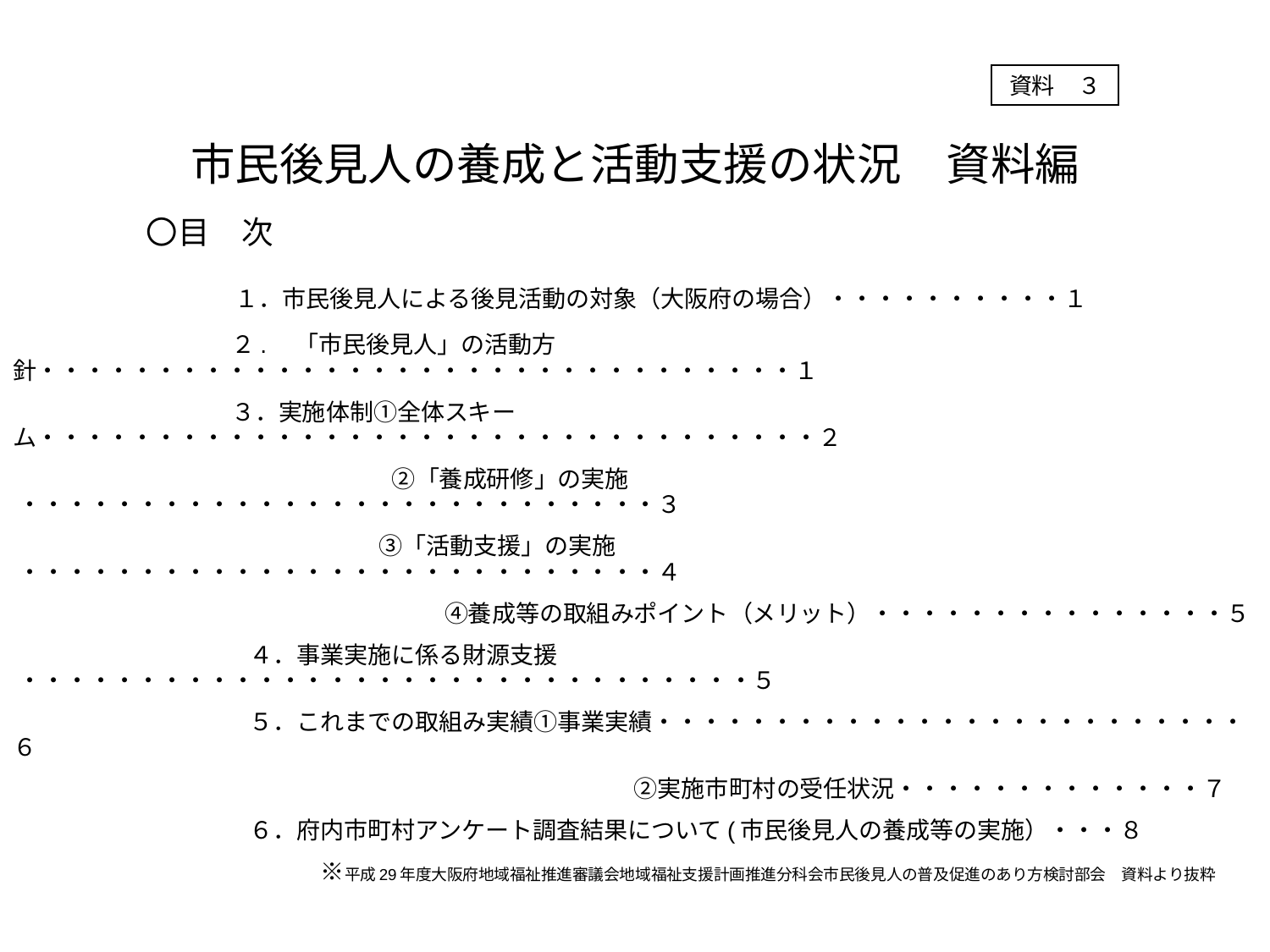

資料　３
市民後見人の養成と活動支援の状況　資料編
　　　〇目　次
　　　　　１．市民後見人による後見活動の対象（大阪府の場合）・・・・・・・・・・１
　　　　　　　　　 ２.　「市民後見人」の活動方針・・・・・・・・・・・・・・・・・・・・・・・・・・・・・・・・１
　　　　　　　　　 ３．実施体制①全体スキーム・・・・・・・・・・・・・・・・・・・・・・・・・・・・・・・・・２
　　　　　　　　　 　　　　 　       ②「養成研修」の実施 ・・・・・・・・・・・・・・・・・・・・・・・・・・・３
　　　　　　　　　　　　　           ③「活動支援」の実施 ・・・・・・・・・・・・・・・・・・・・・・・・・・・４
　　　　　　　　　　　　　　　　　　 ④養成等の取組みポイント（メリット）・・・・・・・・・・・・・・・５
　　　　　　　　　　４．事業実施に係る財源支援 ・・・・・・・・・・・・・・・・・・・・・・・・・・・・・・・５
　　　　　　　　　　５．これまでの取組み実績①事業実績・・・・・・・・・・・・・・・・・・・・・・・・・６
　　　　　　　　　　　　　　　　　　　　　　　　　　 ②実施市町村の受任状況・・・・・・・・・・・・・７
　　　　　　　　　　６．府内市町村アンケート調査結果について(市民後見人の養成等の実施）・・・８
　　　　　　　　　　　　　※平成29年度大阪府地域福祉推進審議会地域福祉支援計画推進分科会市民後見人の普及促進のあり方検討部会　資料より抜粋